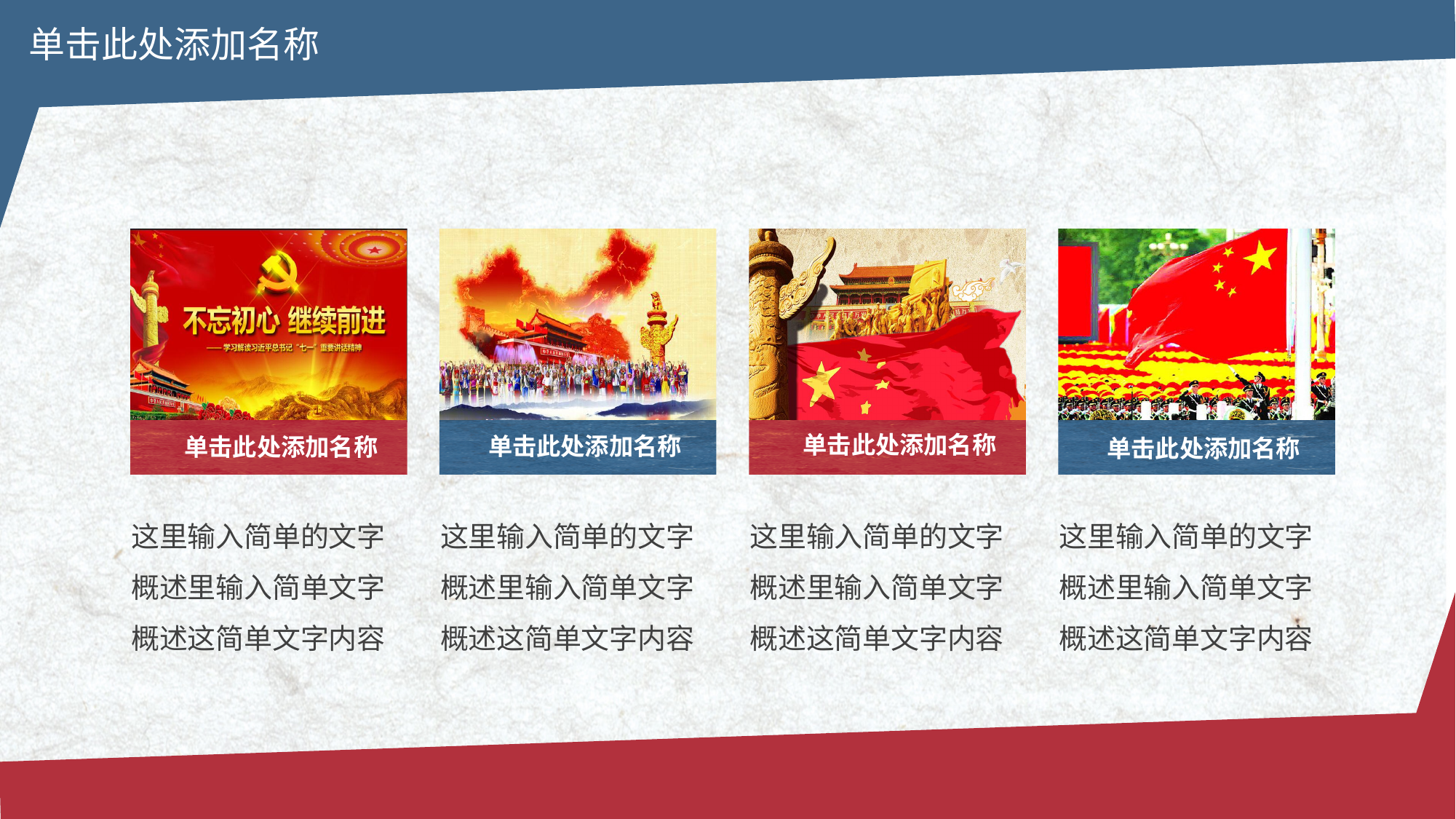

单击此处添加名称

单击此处添加名称

单击此处添加名称

单击此处添加名称

单击此处添加名称
这里输入简单的文字概述里输入简单文字概述这简单文字内容
这里输入简单的文字概述里输入简单文字概述这简单文字内容
这里输入简单的文字概述里输入简单文字概述这简单文字内容
这里输入简单的文字概述里输入简单文字概述这简单文字内容